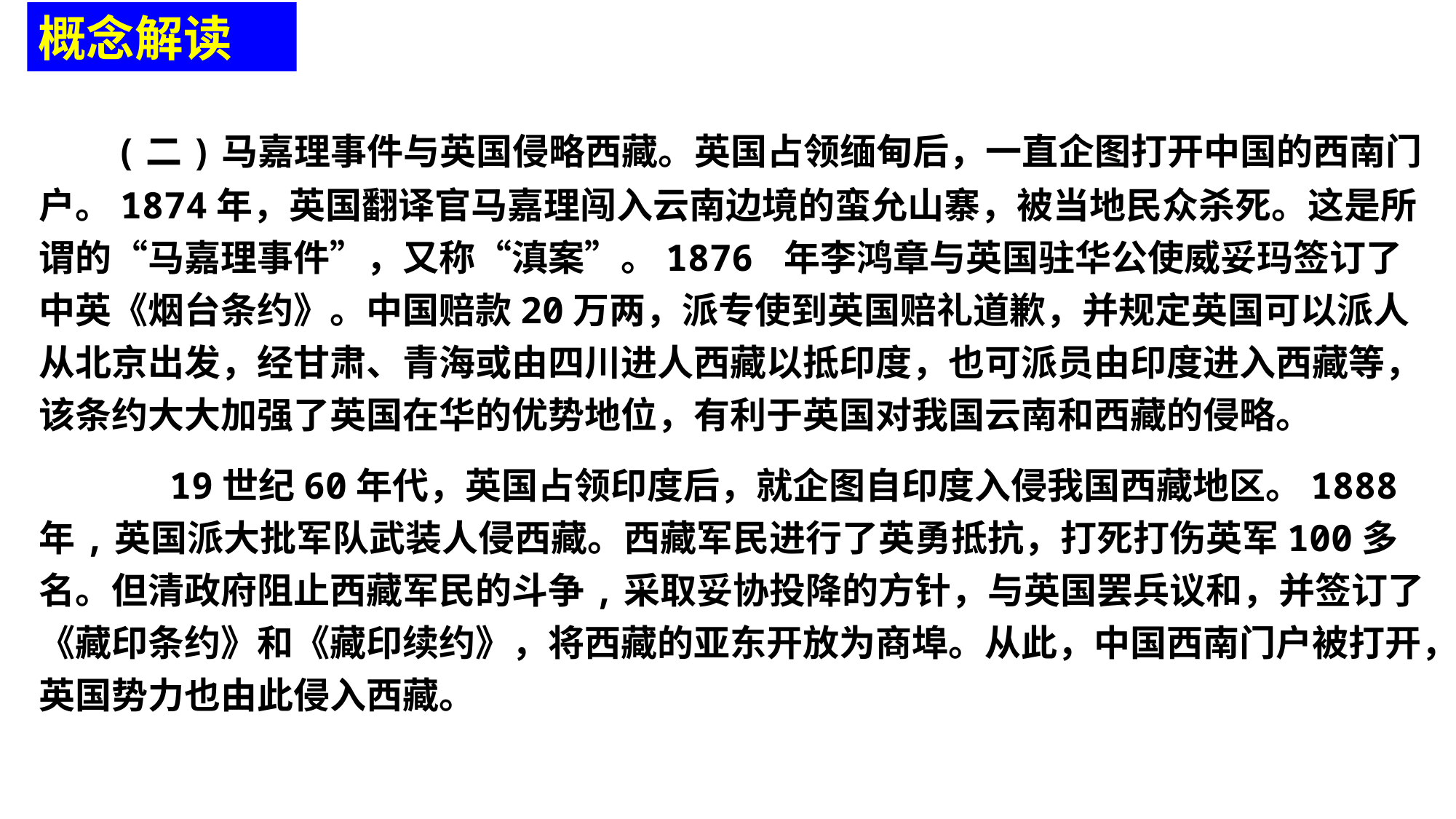

概念解读
   (二)马嘉理事件与英国侵略西藏。英国占领缅甸后，一直企图打开中国的西南门户。1874年，英国翻译官马嘉理闯入云南边境的蛮允山寨，被当地民众杀死。这是所谓的“马嘉理事件”，又称“滇案”。1876 年李鸿章与英国驻华公使威妥玛签订了中英《烟台条约》。中国赔款20万两，派专使到英国赔礼道歉，并规定英国可以派人从北京出发，经甘肃、青海或由四川进人西藏以抵印度，也可派员由印度进入西藏等，该条约大大加强了英国在华的优势地位，有利于英国对我国云南和西藏的侵略。
      19世纪60年代，英国占领印度后，就企图自印度入侵我国西藏地区。1888年,英国派大批军队武装人侵西藏。西藏军民进行了英勇抵抗，打死打伤英军100多名。但清政府阻止西藏军民的斗争,采取妥协投降的方针，与英国罢兵议和，并签订了《藏印条约》和《藏印续约》，将西藏的亚东开放为商埠。从此，中国西南门户被打开，英国势力也由此侵入西藏。